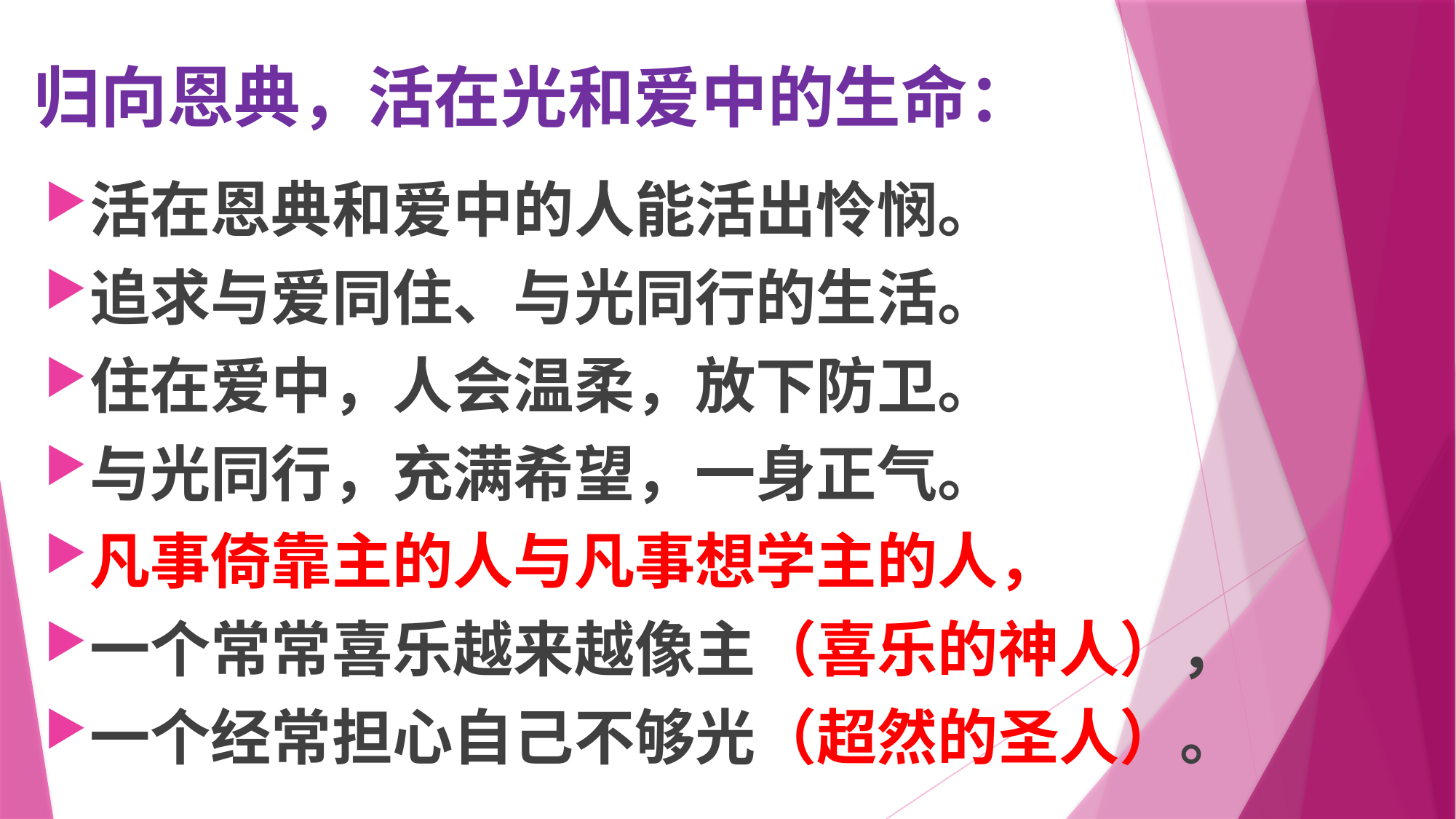

# 归向恩典，活在光和爱中的生命：
活在恩典和爱中的人能活出怜悯。
追求与爱同住、与光同行的生活。
住在爱中，人会温柔，放下防卫。
与光同行，充满希望，一身正气。
凡事倚靠主的人与凡事想学主的人，
一个常常喜乐越来越像主（喜乐的神人），
一个经常担心自己不够光（超然的圣人）。